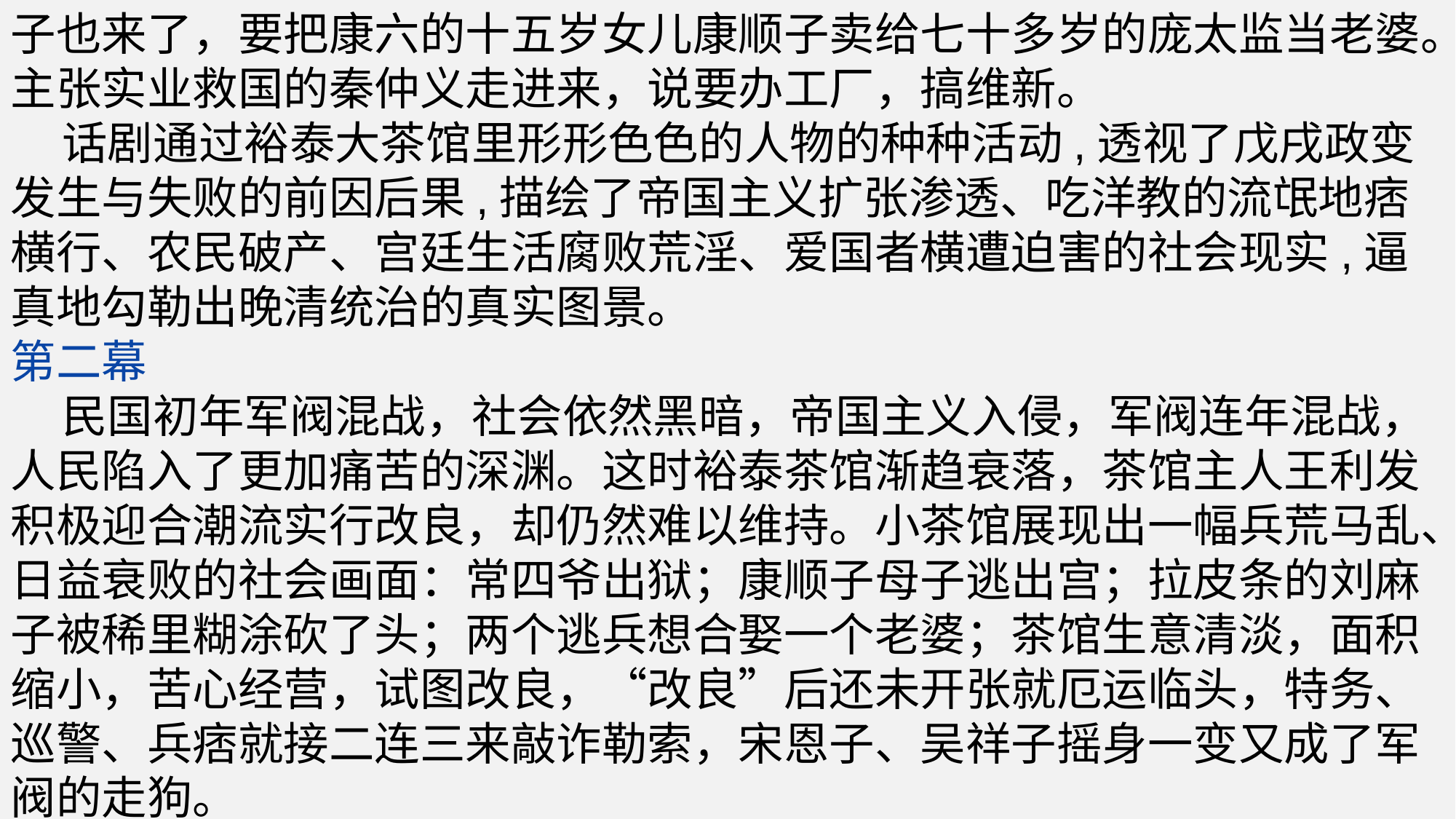

子也来了，要把康六的十五岁女儿康顺子卖给七十多岁的庞太监当老婆。主张实业救国的秦仲义走进来，说要办工厂，搞维新。
    话剧通过裕泰大茶馆里形形色色的人物的种种活动,透视了戊戌政变发生与失败的前因后果,描绘了帝国主义扩张渗透、吃洋教的流氓地痞横行、农民破产、宫廷生活腐败荒淫、爱国者横遭迫害的社会现实,逼真地勾勒出晚清统治的真实图景。
第二幕
    民国初年军阀混战，社会依然黑暗，帝国主义入侵，军阀连年混战，人民陷入了更加痛苦的深渊。这时裕泰茶馆渐趋衰落，茶馆主人王利发积极迎合潮流实行改良，却仍然难以维持。小茶馆展现出一幅兵荒马乱、日益衰败的社会画面：常四爷出狱；康顺子母子逃出宫；拉皮条的刘麻子被稀里糊涂砍了头；两个逃兵想合娶一个老婆；茶馆生意清淡，面积缩小，苦心经营，试图改良，“改良”后还未开张就厄运临头，特务、巡警、兵痞就接二连三来敲诈勒索，宋恩子、吴祥子摇身一变又成了军阀的走狗。